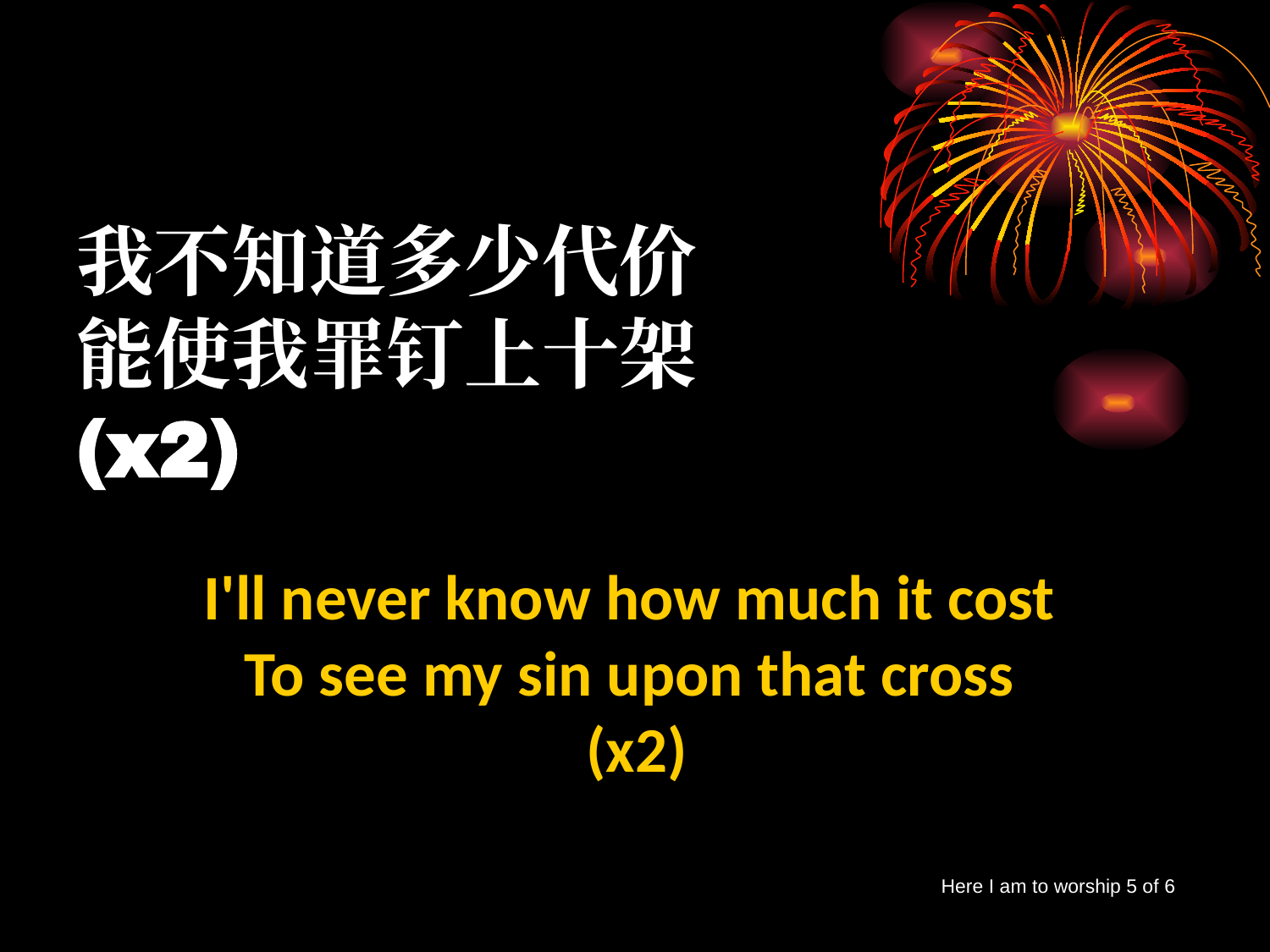

我不知道多少代价
能使我罪钉上十架
(x2)
I'll never know how much it cost
To see my sin upon that cross
 (x2)
Here I am to worship 5 of 6